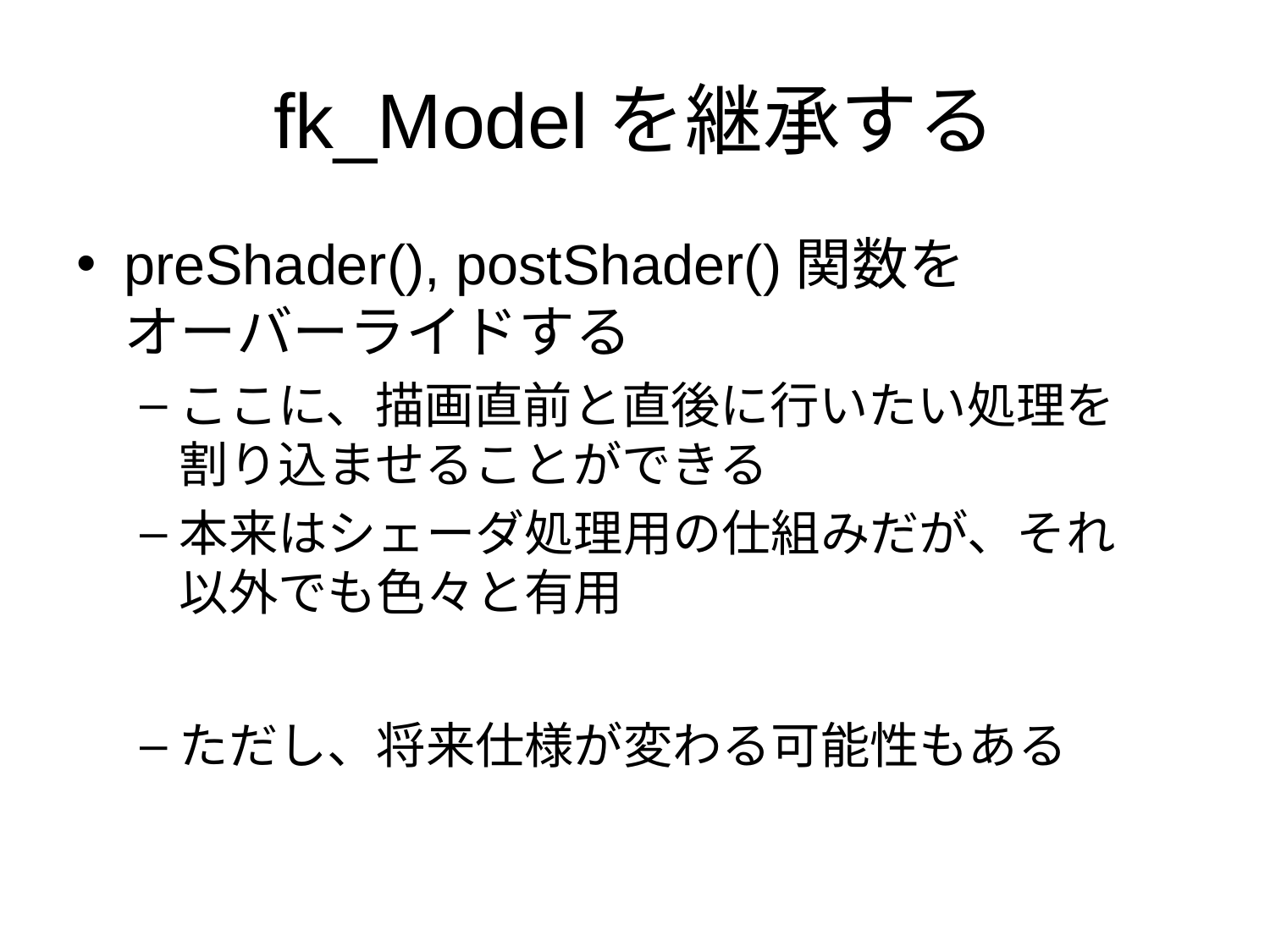

# fk_Modelを継承する
preShader(), postShader()関数を
オーバーライドする
ここに、描画直前と直後に行いたい処理を
割り込ませることができる
本来はシェーダ処理用の仕組みだが、それ
以外でも色々と有用

ただし、将来仕様が変わる可能性もある